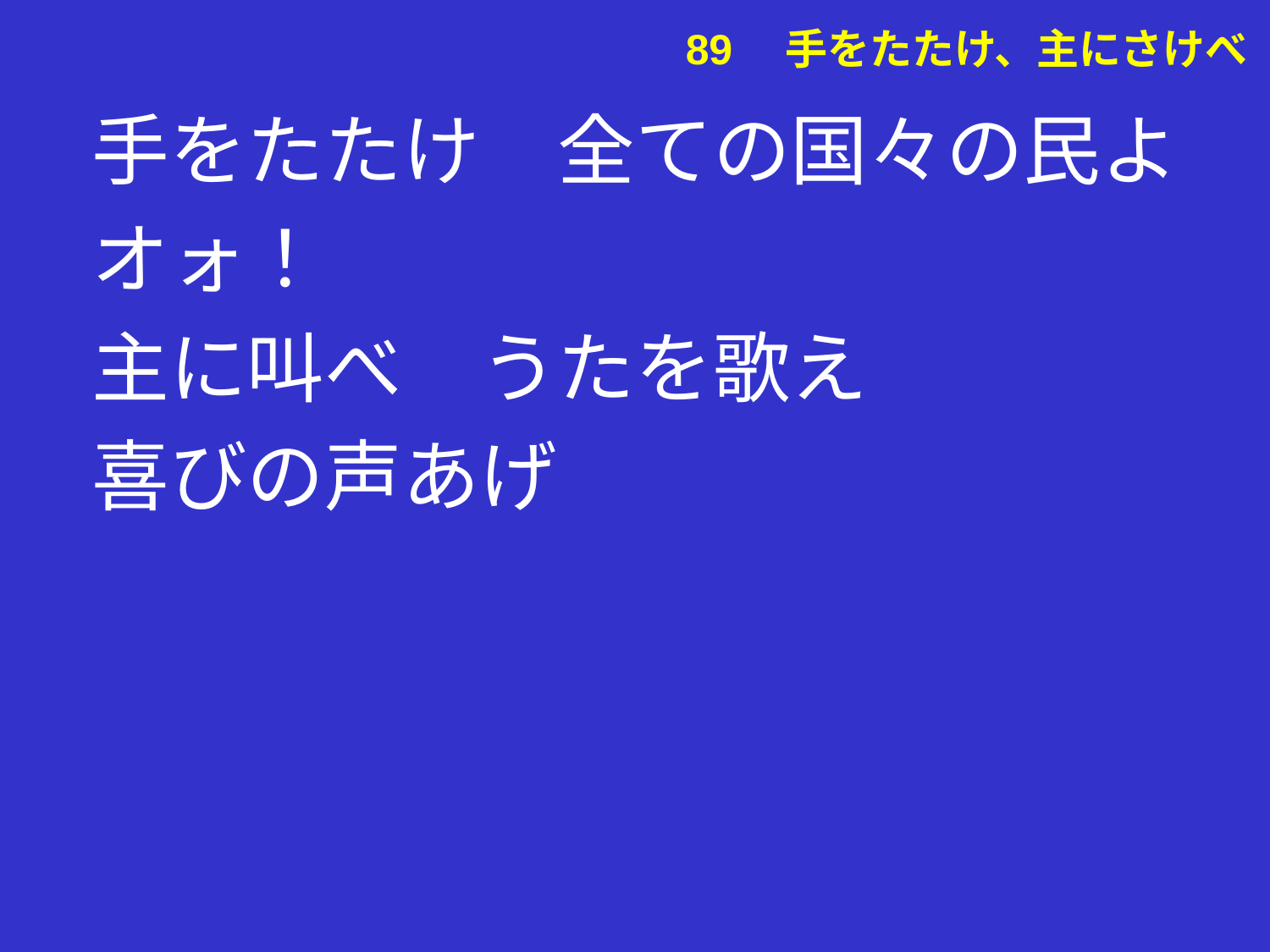

手をたたけ　全ての国々の民よ
オォ！
主に叫べ　うたを歌え
喜びの声あげ

# 89　手をたたけ、主にさけべ